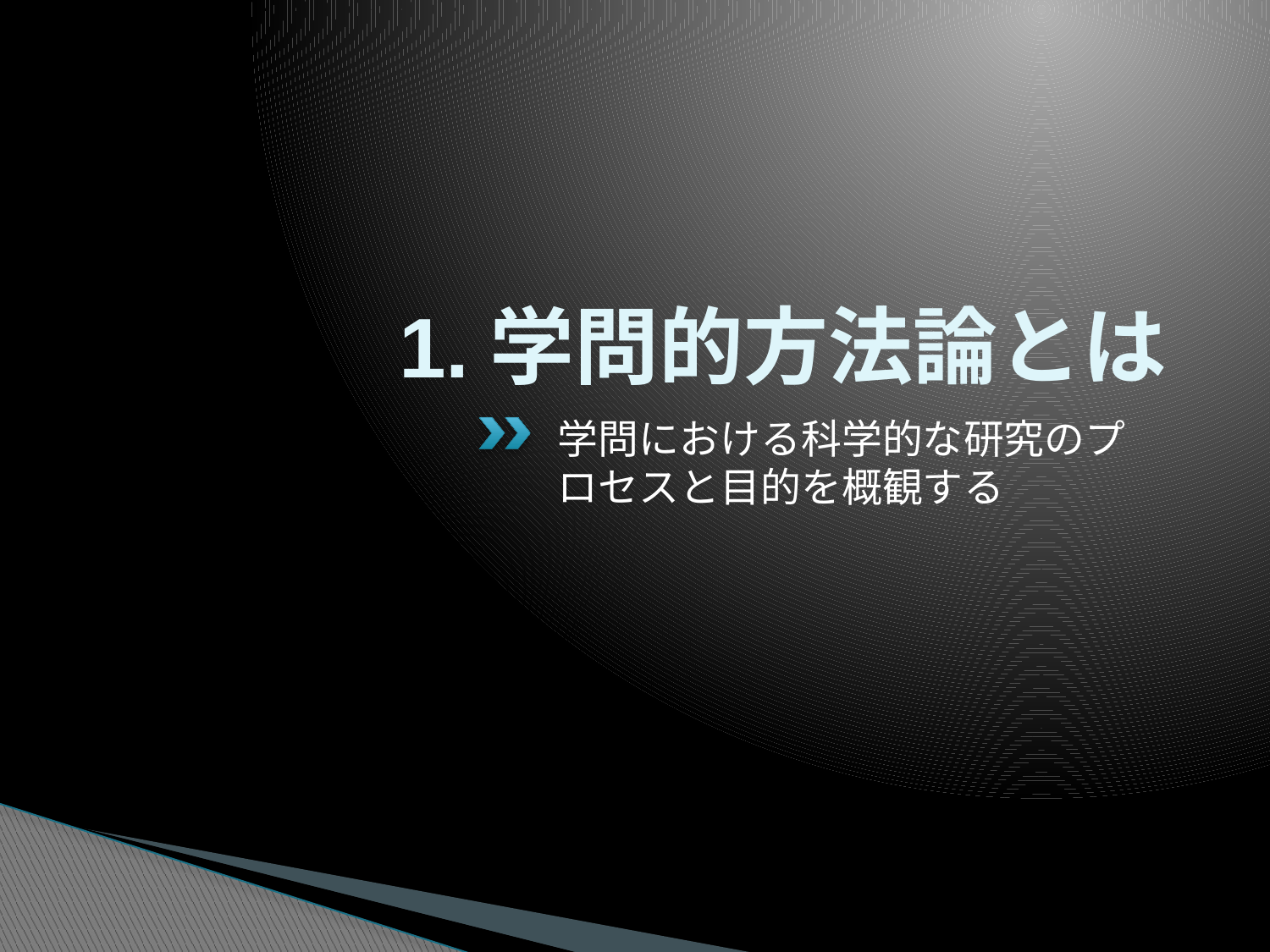

# 1.学問的方法論とは
学問における科学的な研究のプロセスと目的を概観する